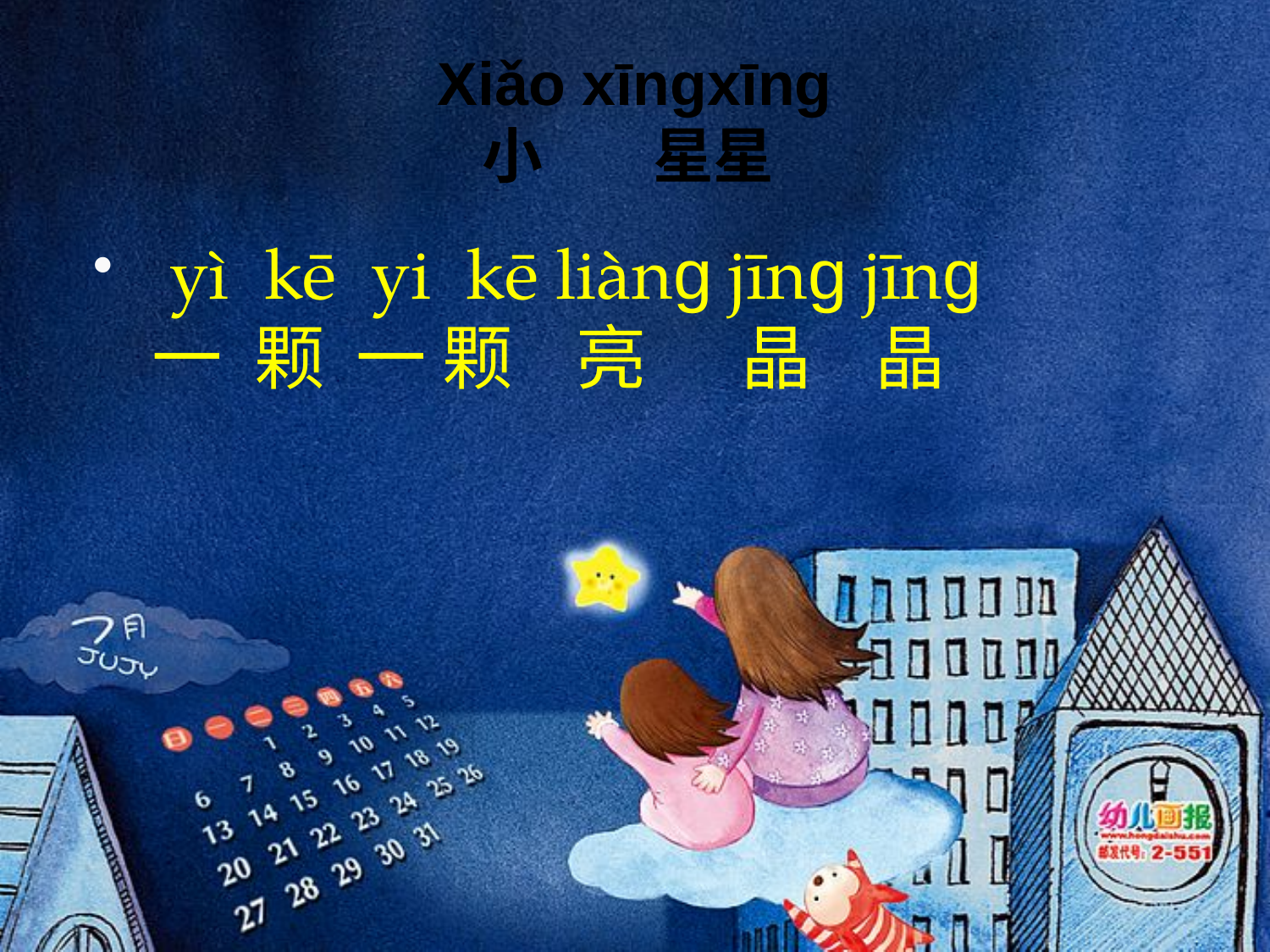

# Xiǎo xīngxīng 小        星星
 yì  kē  yi  kē liànɡ jīnɡ jīnɡ
一  颗  一 颗    亮      晶    晶